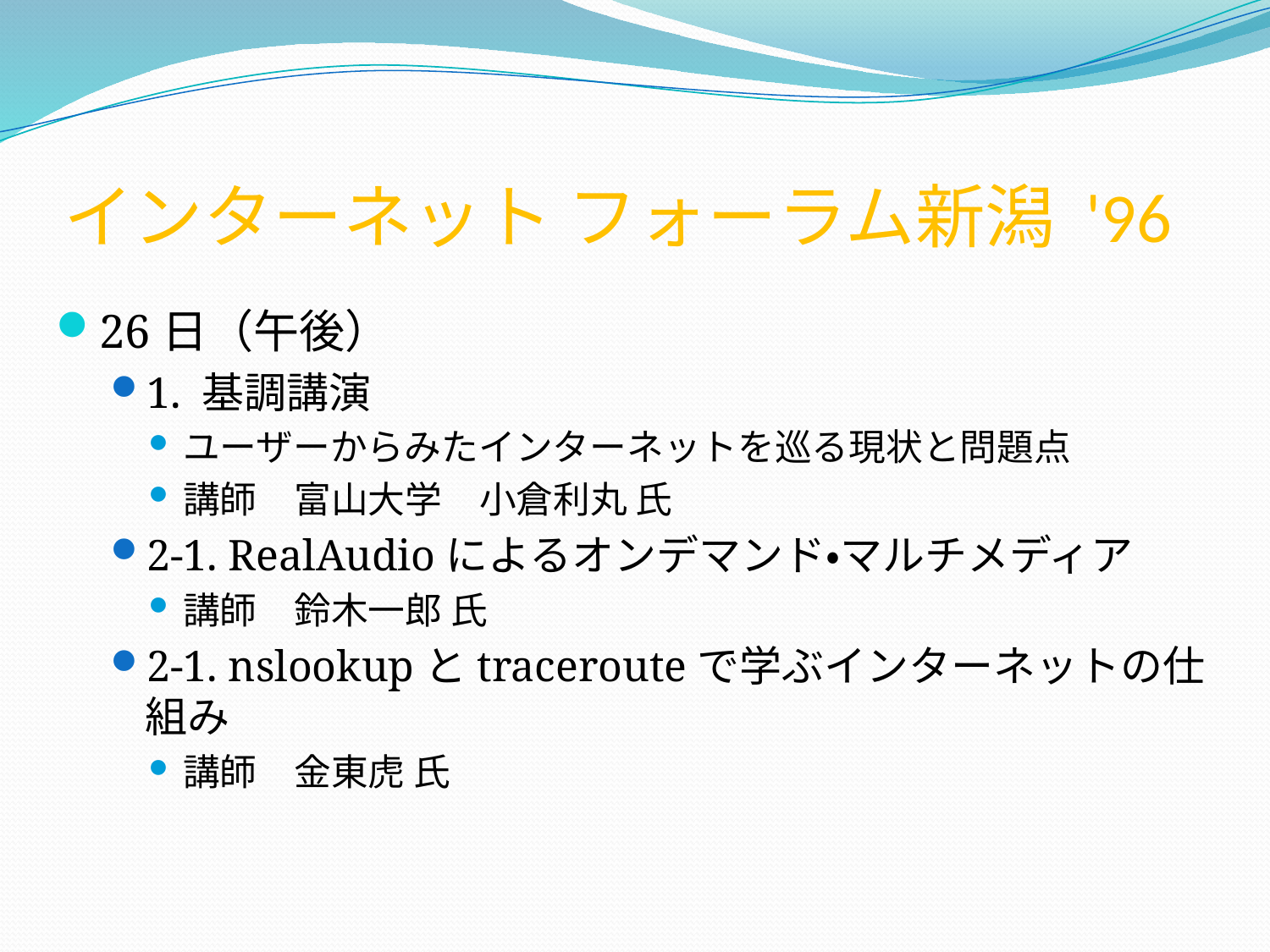

# インターネット フォーラム新潟 '96
26日（午後）
1. 基調講演
ユーザーからみたインターネットを巡る現状と問題点
講師　富山大学　小倉利丸 氏
2-1. RealAudioによるオンデマンド・マルチメディア
講師　鈴木一郎 氏
2-1. nslookupとtracerouteで学ぶインターネットの仕組み
講師　金東虎 氏